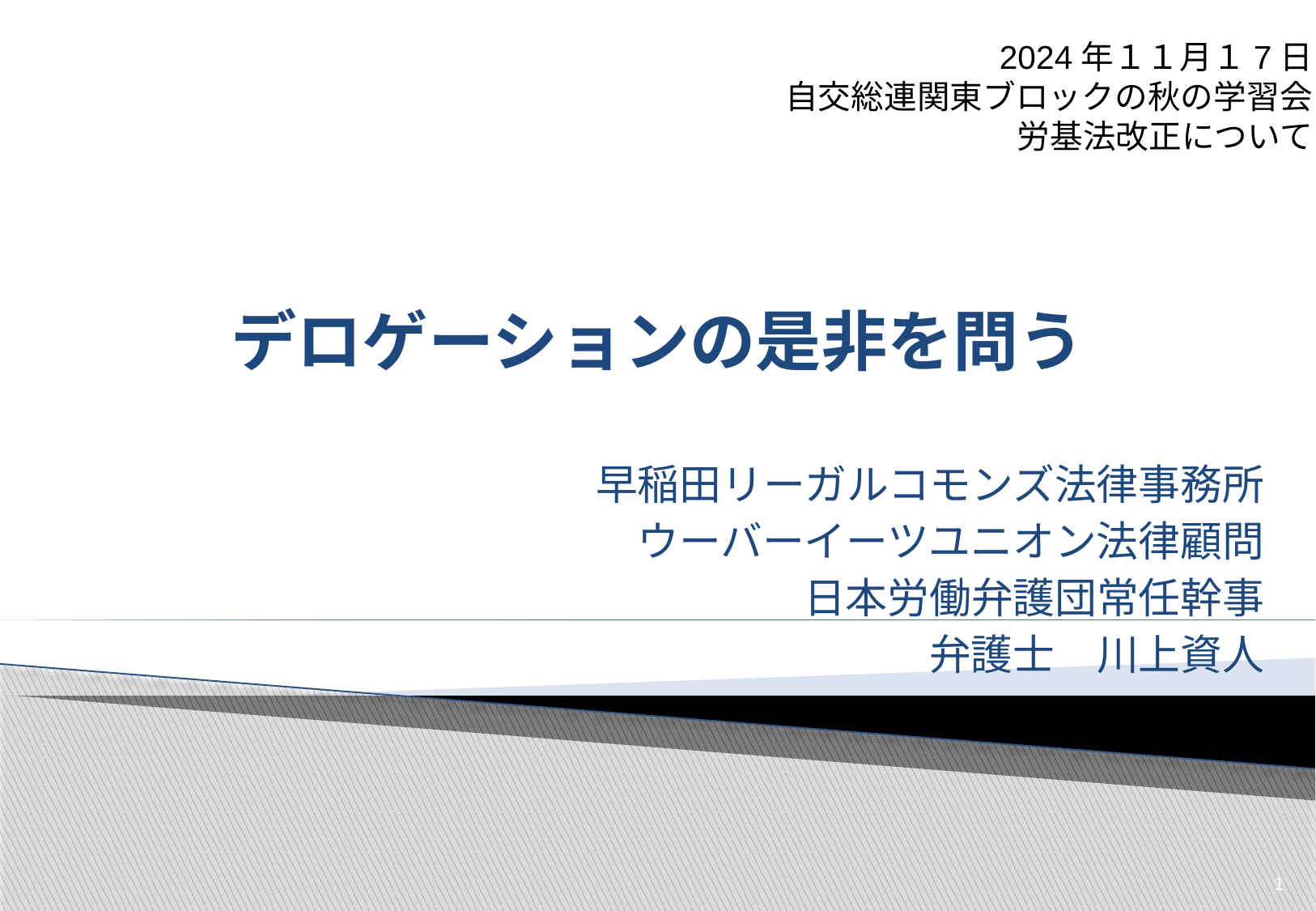

2024年１１月１7日
自交総連関東ブロックの秋の学習会
労基法改正について

# デロゲーションの是非を問う
早稲田リーガルコモンズ法律事務所
ウーバーイーツユニオン法律顧問
日本労働弁護団常任幹事
弁護士　川上資人

1